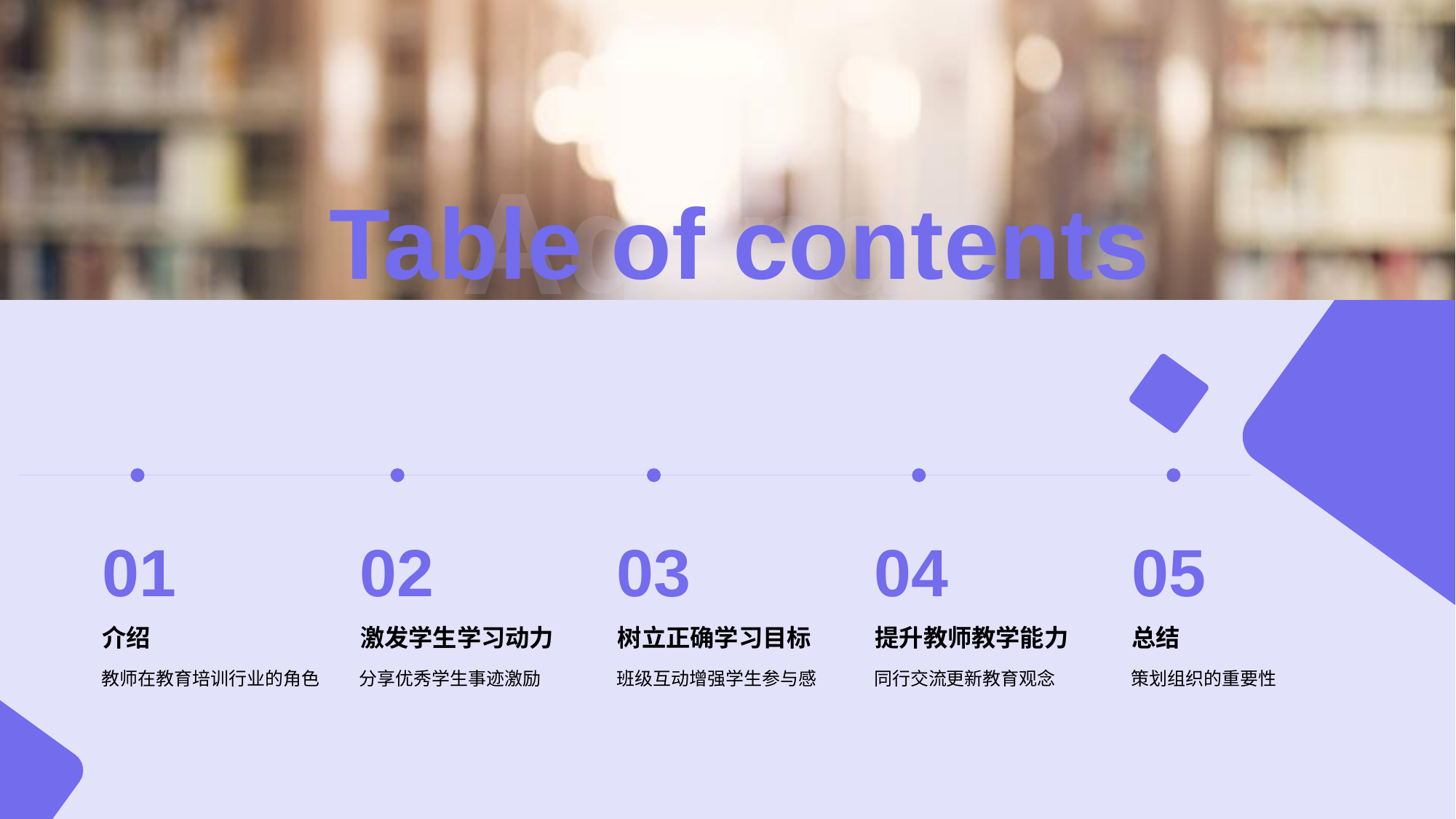

Agenda
Table of contents

01
介绍
教师在教育培训行业的角色
02
激发学生学习动力
分享优秀学生事迹激励
03
树立正确学习目标
班级互动增强学生参与感
04
提升教师教学能力
同行交流更新教育观念
05
总结
策划组织的重要性